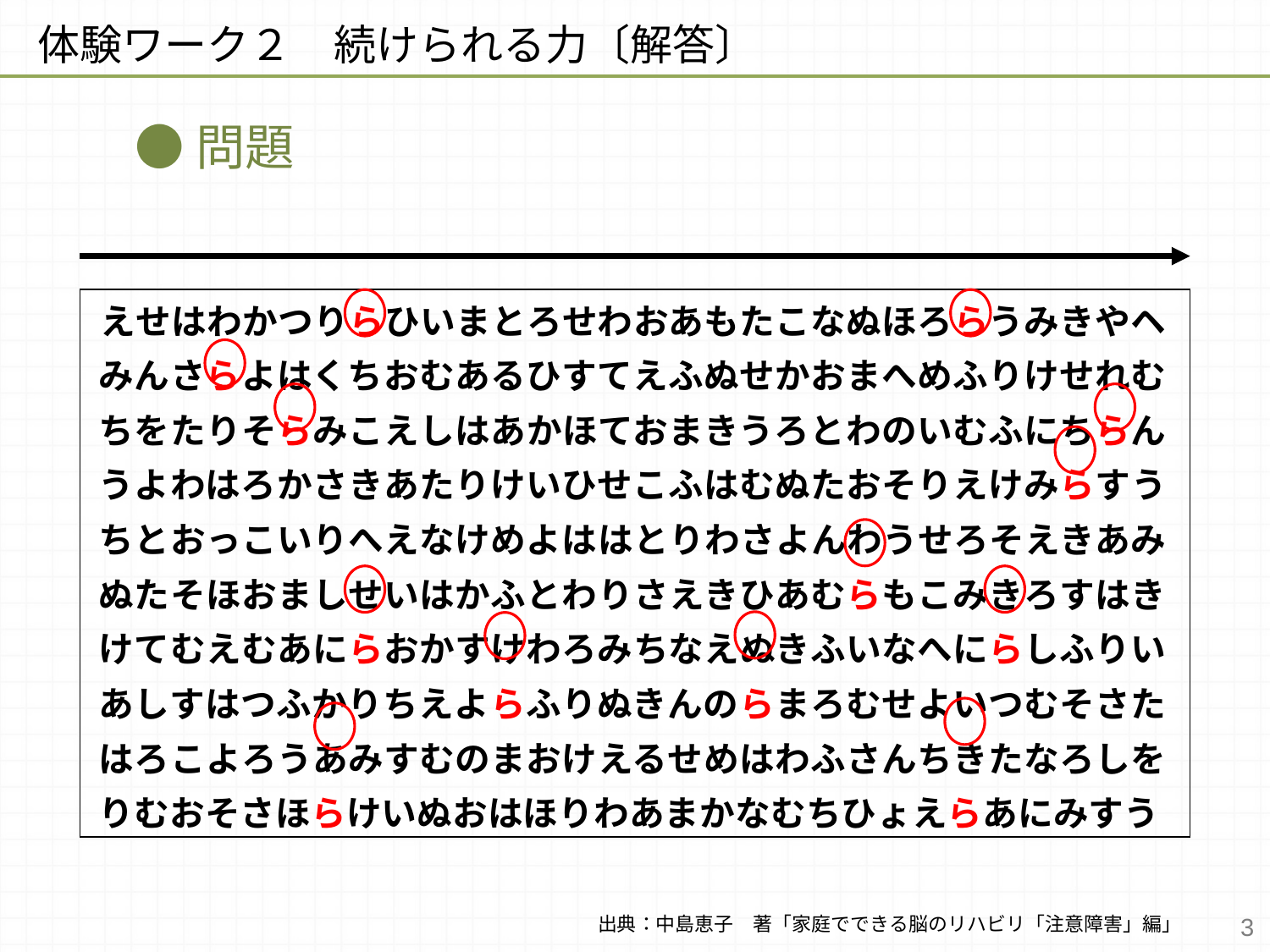

体験ワーク２　続けられる力〔解答〕
●問題
| えせはわかつりらひいまとろせわおあもたこなぬほろらうみきやヘみんさらよはくちおむあるひすてえふぬせかおまへめふりけせれむちをたりそらみこえしはあかほておまきうろとわのいむふにちらんうよわはろかさきあたりけいひせこふはむぬたおそりえけみらすうちとおっこいりへえなけめよははとりわさよんわうせろそえきあみぬたそほおましせいはかふとわりさえきひあむらもこみきろすはきけてむえむあにらおかすけわろみちなえぬきふいなへにらしふりいあしすはつふかりちえよらふりぬきんのらまろむせよいつむそさたはろこよろうあみすむのまおけえるせめはわふさんちきたなろしをりむおそさほらけいぬおはほりわあまかなむちひょえらあにみすう |
| --- |

3
出典：中島恵子　著「家庭でできる脳のリハビリ「注意障害」編」